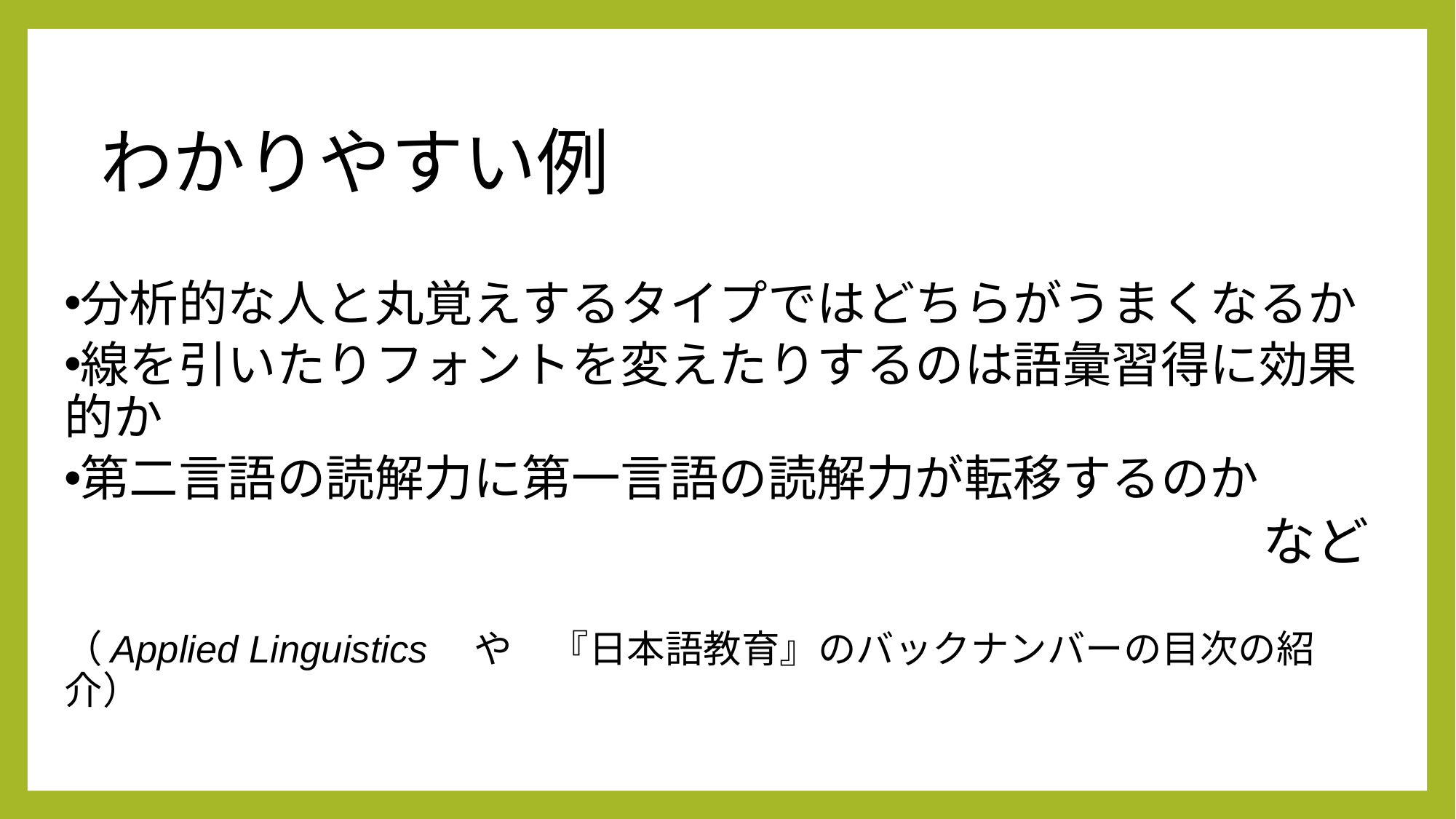

わかりやすい例

分析的な人と丸覚えするタイプではどちらがうまくなるか
線を引いたりフォントを変えたりするのは語彙習得に効果的か
第二言語の読解力に第一言語の読解力が転移するのか
など

（Applied Linguistics　や　『日本語教育』のバックナンバーの目次の紹介）